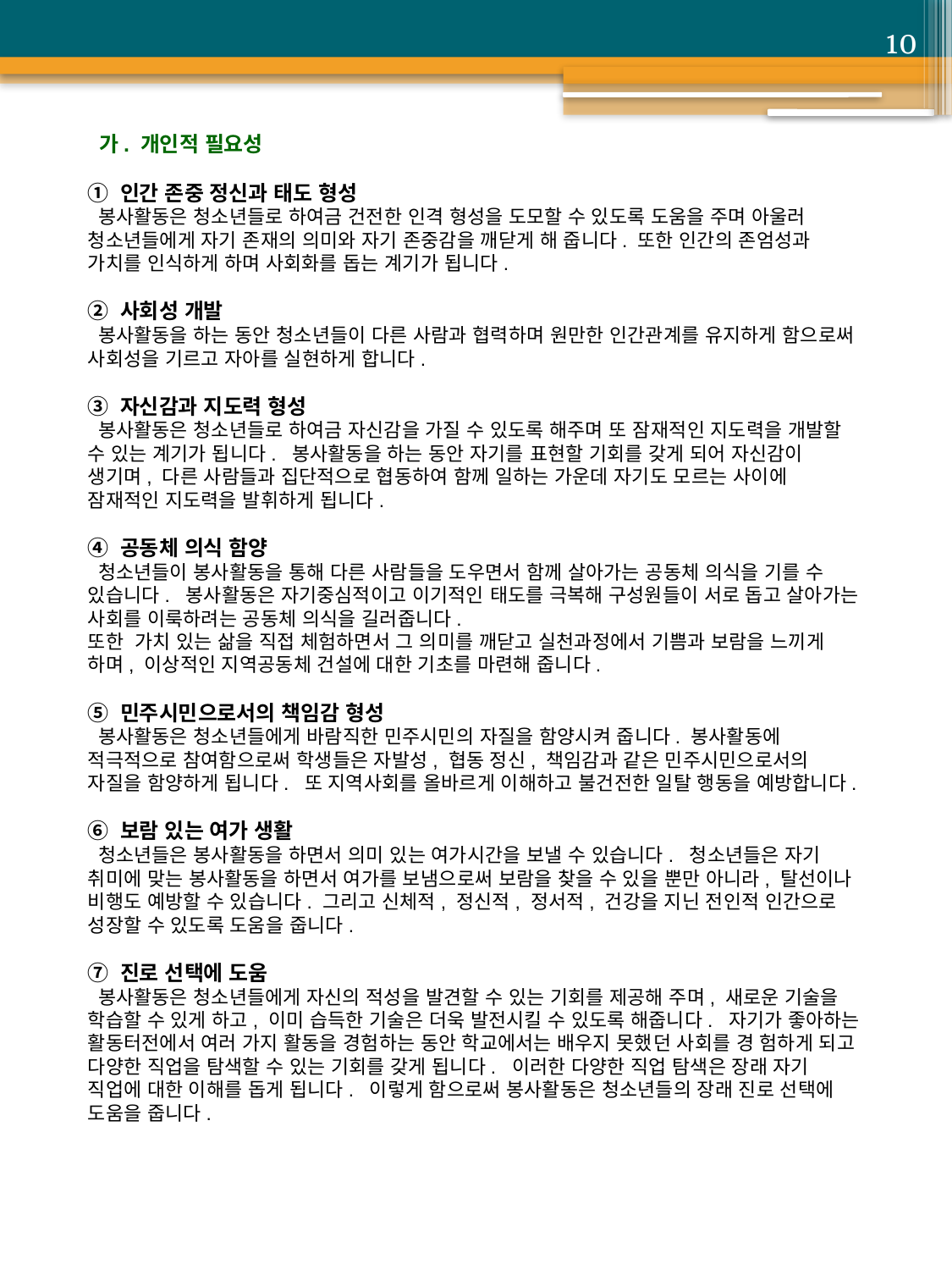

10
 가. 개인적 필요성

① 인간 존중 정신과 태도 형성
 봉사활동은 청소년들로 하여금 건전한 인격 형성을 도모할 수 있도록 도움을 주며 아울러 청소년들에게 자기 존재의 의미와 자기 존중감을 깨닫게 해 줍니다. 또한 인간의 존엄성과 가치를 인식하게 하며 사회화를 돕는 계기가 됩니다.

② 사회성 개발
 봉사활동을 하는 동안 청소년들이 다른 사람과 협력하며 원만한 인간관계를 유지하게 함으로써 사회성을 기르고 자아를 실현하게 합니다.

③ 자신감과 지도력 형성
 봉사활동은 청소년들로 하여금 자신감을 가질 수 있도록 해주며 또 잠재적인 지도력을 개발할 수 있는 계기가 됩니다.  봉사활동을 하는 동안 자기를 표현할 기회를 갖게 되어 자신감이 생기며, 다른 사람들과 집단적으로 협동하여 함께 일하는 가운데 자기도 모르는 사이에 잠재적인 지도력을 발휘하게 됩니다.

④ 공동체 의식 함양
 청소년들이 봉사활동을 통해 다른 사람들을 도우면서 함께 살아가는 공동체 의식을 기를 수 있습니다.  봉사활동은 자기중심적이고 이기적인 태도를 극복해 구성원들이 서로 돕고 살아가는 사회를 이룩하려는 공동체 의식을 길러줍니다.
또한  가치 있는 삶을 직접 체험하면서 그 의미를 깨닫고 실천과정에서 기쁨과 보람을 느끼게 하며, 이상적인 지역공동체 건설에 대한 기초를 마련해 줍니다.

⑤ 민주시민으로서의 책임감 형성
 봉사활동은 청소년들에게 바람직한 민주시민의 자질을 함양시켜 줍니다. 봉사활동에 적극적으로 참여함으로써 학생들은 자발성, 협동 정신, 책임감과 같은 민주시민으로서의 자질을 함양하게 됩니다.  또 지역사회를 올바르게 이해하고 불건전한 일탈 행동을 예방합니다.

⑥ 보람 있는 여가 생활
 청소년들은 봉사활동을 하면서 의미 있는 여가시간을 보낼 수 있습니다.  청소년들은 자기 취미에 맞는 봉사활동을 하면서 여가를 보냄으로써 보람을 찾을 수 있을 뿐만 아니라, 탈선이나 비행도 예방할 수 있습니다. 그리고 신체적, 정신적, 정서적, 건강을 지닌 전인적 인간으로 성장할 수 있도록 도움을 줍니다.

⑦ 진로 선택에 도움
 봉사활동은 청소년들에게 자신의 적성을 발견할 수 있는 기회를 제공해 주며, 새로운 기술을 학습할 수 있게 하고, 이미 습득한 기술은 더욱 발전시킬 수 있도록 해줍니다.  자기가 좋아하는 활동터전에서 여러 가지 활동을 경험하는 동안 학교에서는 배우지 못했던 사회를 경 험하게 되고 다양한 직업을 탐색할 수 있는 기회를 갖게 됩니다.  이러한 다양한 직업 탐색은 장래 자기 직업에 대한 이해를 돕게 됩니다.  이렇게 함으로써 봉사활동은 청소년들의 장래 진로 선택에 도움을 줍니다.